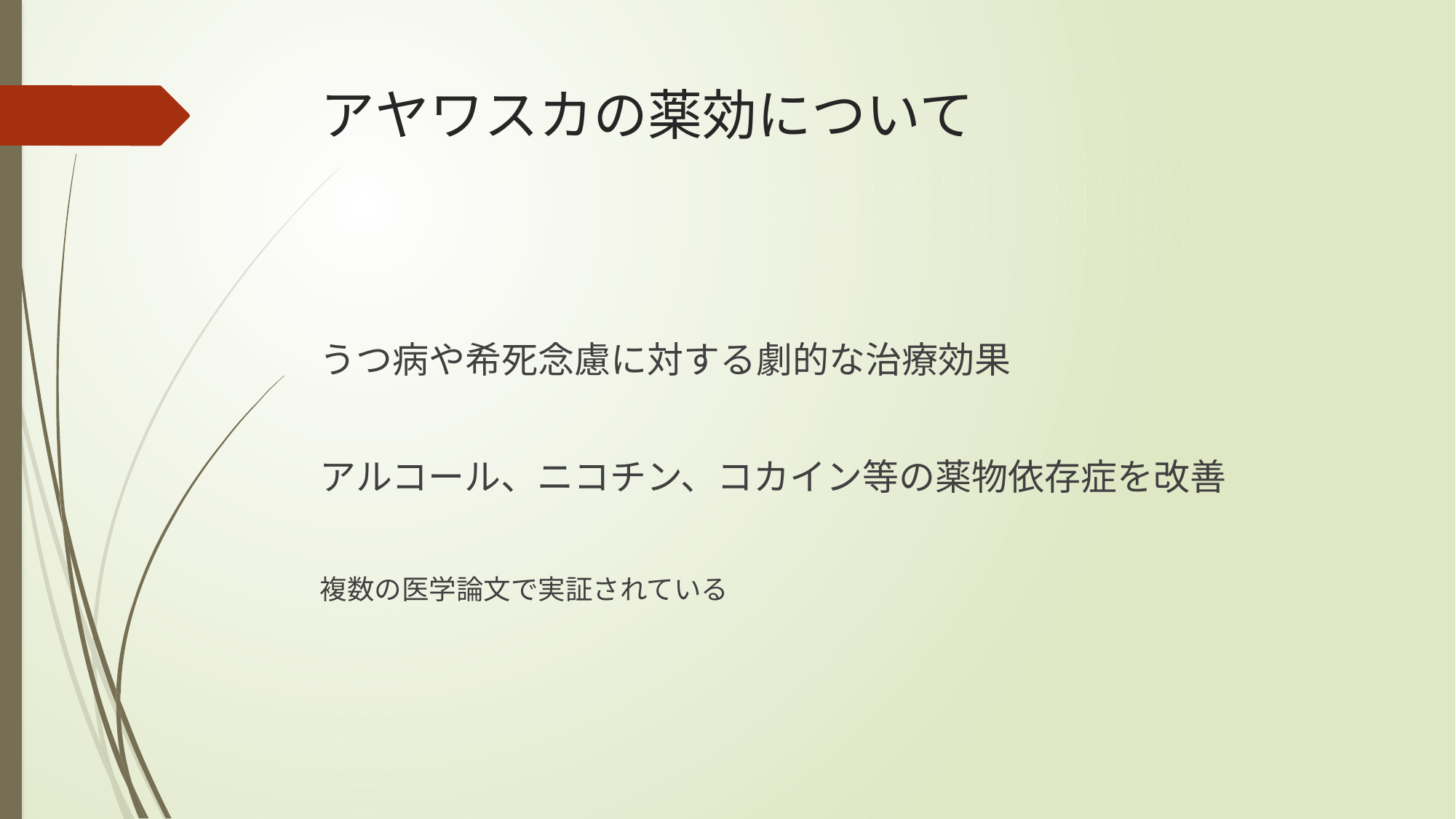

# アヤワスカの薬効について
うつ病や希死念慮に対する劇的な治療効果

アルコール、ニコチン、コカイン等の薬物依存症を改善

複数の医学論文で実証されている